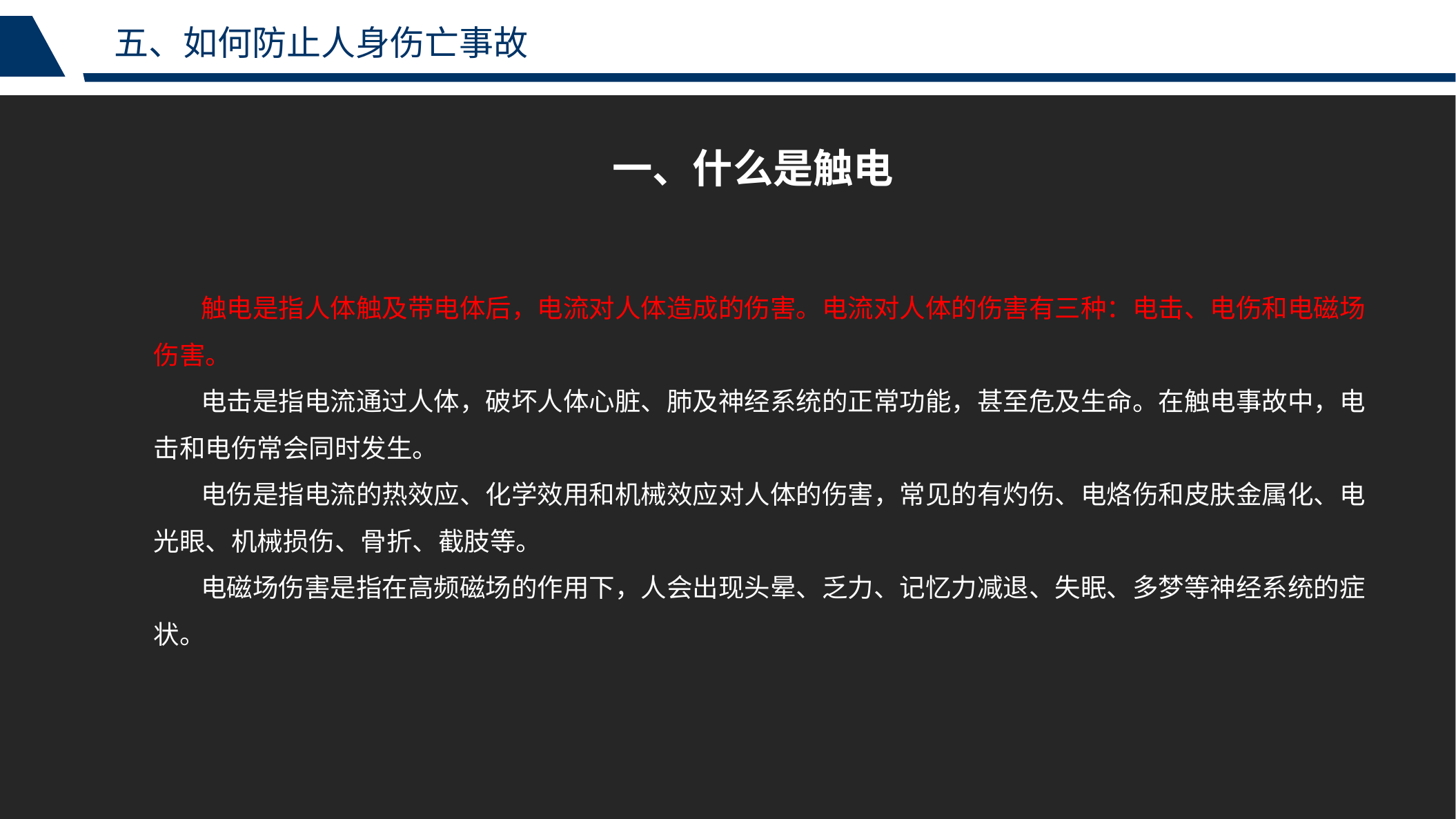

五、如何防止人身伤亡事故

一、什么是触电
       触电是指人体触及带电体后，电流对人体造成的伤害。电流对人体的伤害有三种：电击、电伤和电磁场伤害。
       电击是指电流通过人体，破坏人体心脏、肺及神经系统的正常功能，甚至危及生命。在触电事故中，电击和电伤常会同时发生。
       电伤是指电流的热效应、化学效用和机械效应对人体的伤害，常见的有灼伤、电烙伤和皮肤金属化、电光眼、机械损伤、骨折、截肢等。
       电磁场伤害是指在高频磁场的作用下，人会出现头晕、乏力、记忆力减退、失眠、多梦等神经系统的症状。